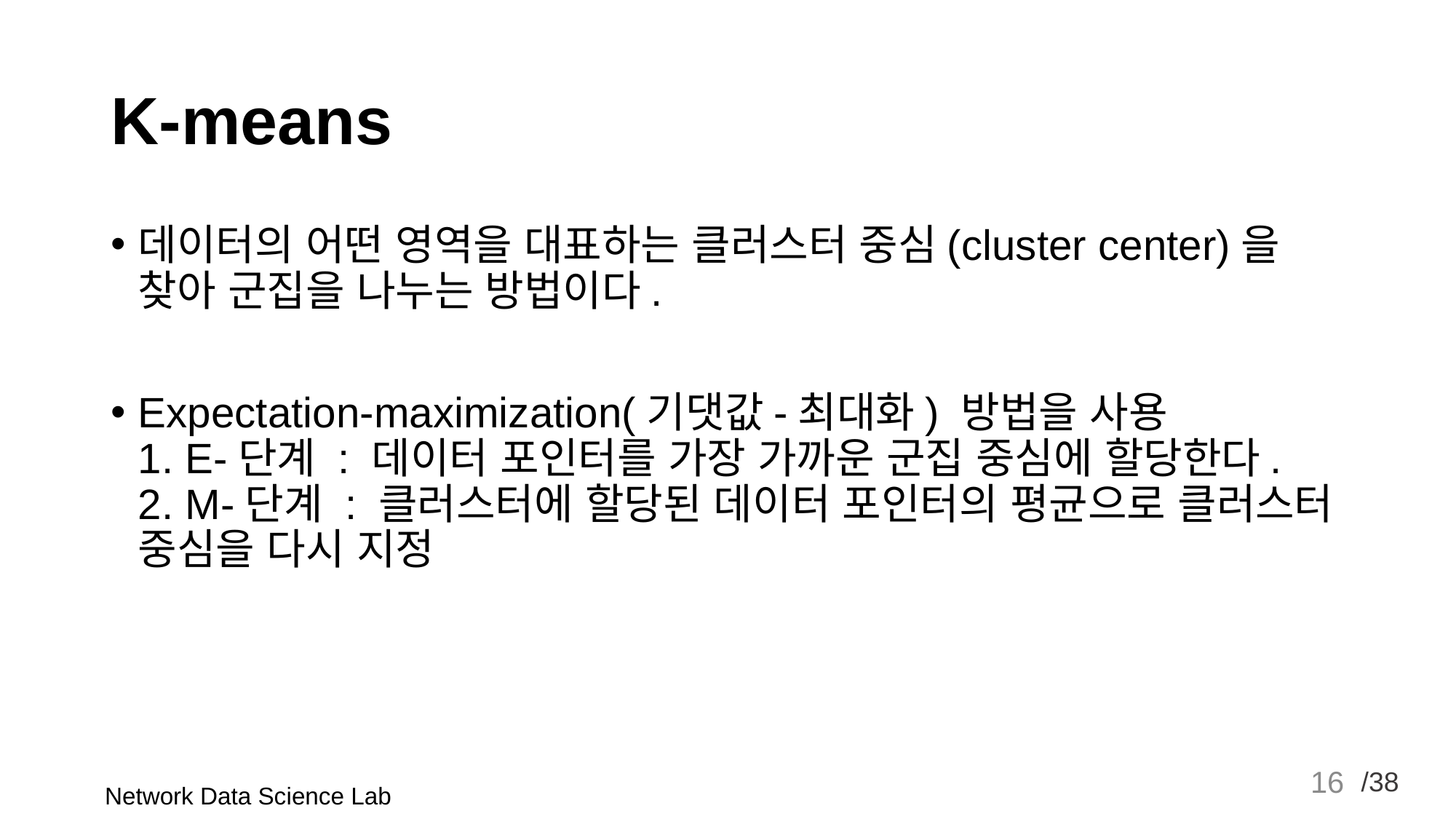

# K-means
데이터의 어떤 영역을 대표하는 클러스터 중심(cluster center)을 찾아 군집을 나누는 방법이다.

Expectation-maximization(기댓값-최대화) 방법을 사용
1. E-단계 : 데이터 포인터를 가장 가까운 군집 중심에 할당한다.
2. M-단계 : 클러스터에 할당된 데이터 포인터의 평균으로 클러스터 중심을 다시 지정
16